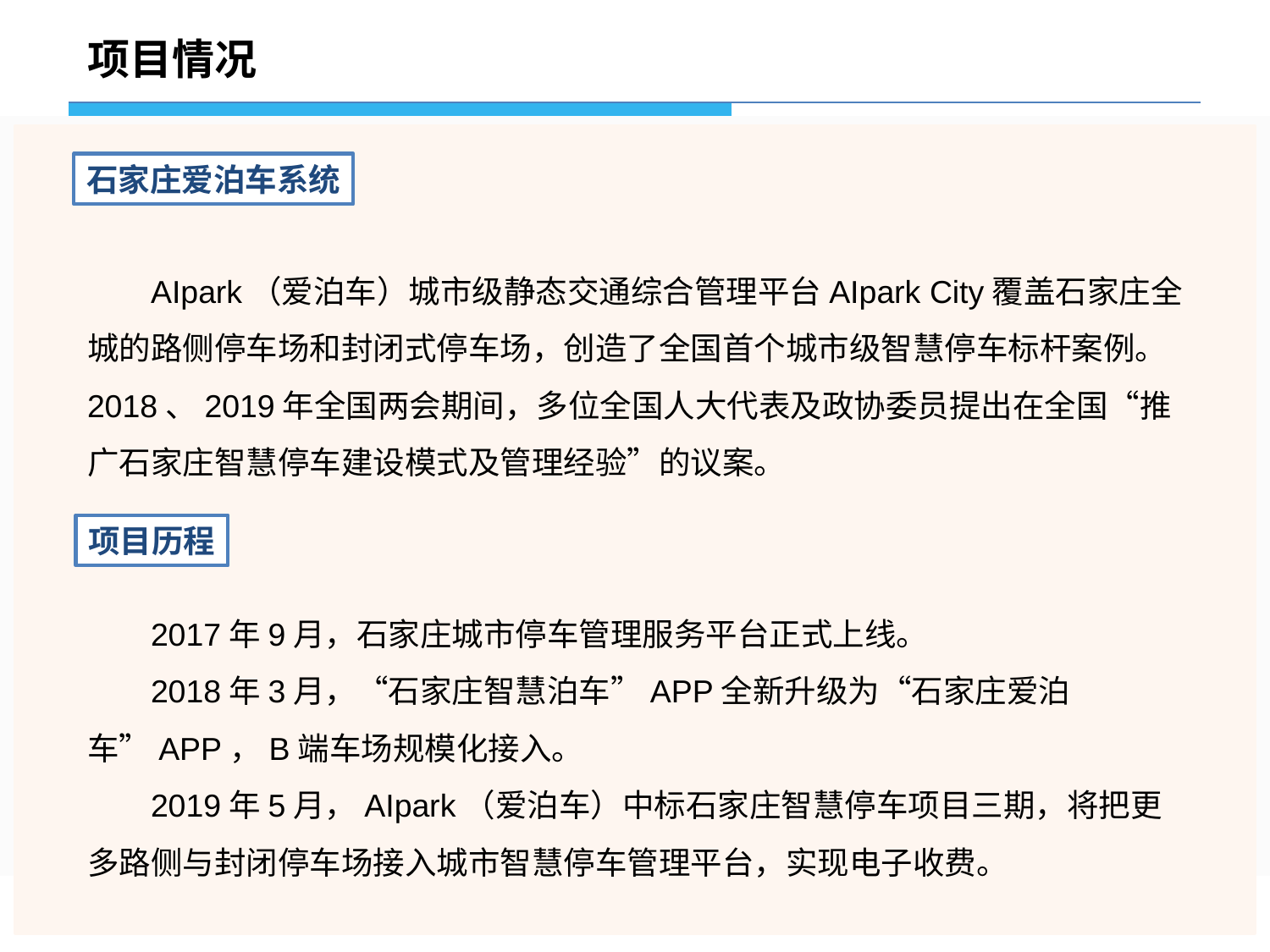

项目情况
石家庄爱泊车系统
AIpark（爱泊车）城市级静态交通综合管理平台AIpark City覆盖石家庄全城的路侧停车场和封闭式停车场，创造了全国首个城市级智慧停车标杆案例。2018、2019年全国两会期间，多位全国人大代表及政协委员提出在全国“推广石家庄智慧停车建设模式及管理经验”的议案。

2017年9月，石家庄城市停车管理服务平台正式上线。
2018年3月，“石家庄智慧泊车”APP全新升级为“石家庄爱泊车”APP，B端车场规模化接入。
2019年5月，AIpark（爱泊车）中标石家庄智慧停车项目三期，将把更多路侧与封闭停车场接入城市智慧停车管理平台，实现电子收费。
项目历程